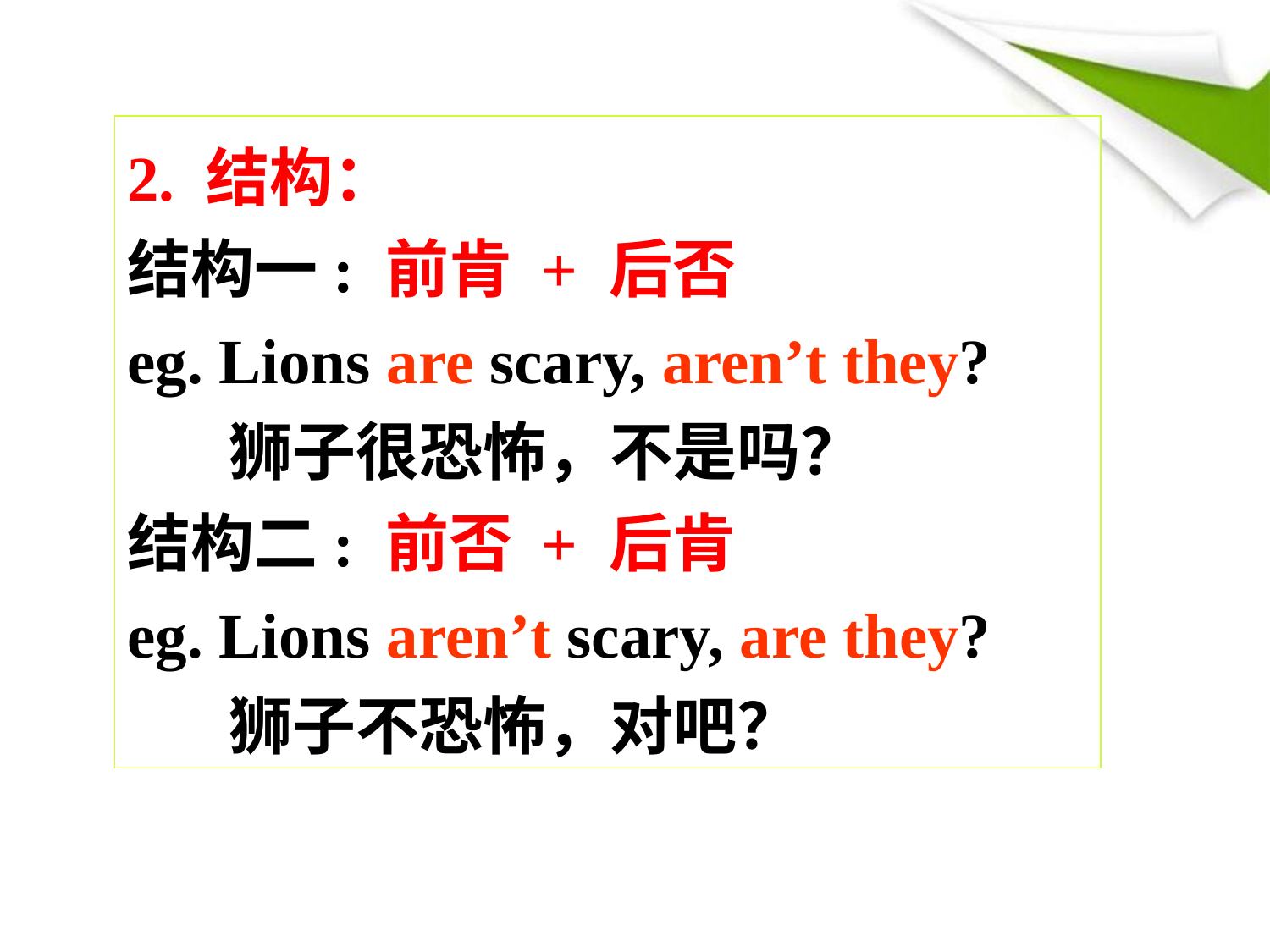

2. 结构：
结构一: 前肯 + 后否
eg. Lions are scary, aren’t they?
      狮子很恐怖，不是吗？
结构二: 前否 + 后肯
eg. Lions aren’t scary, are they?
      狮子不恐怖，对吧？